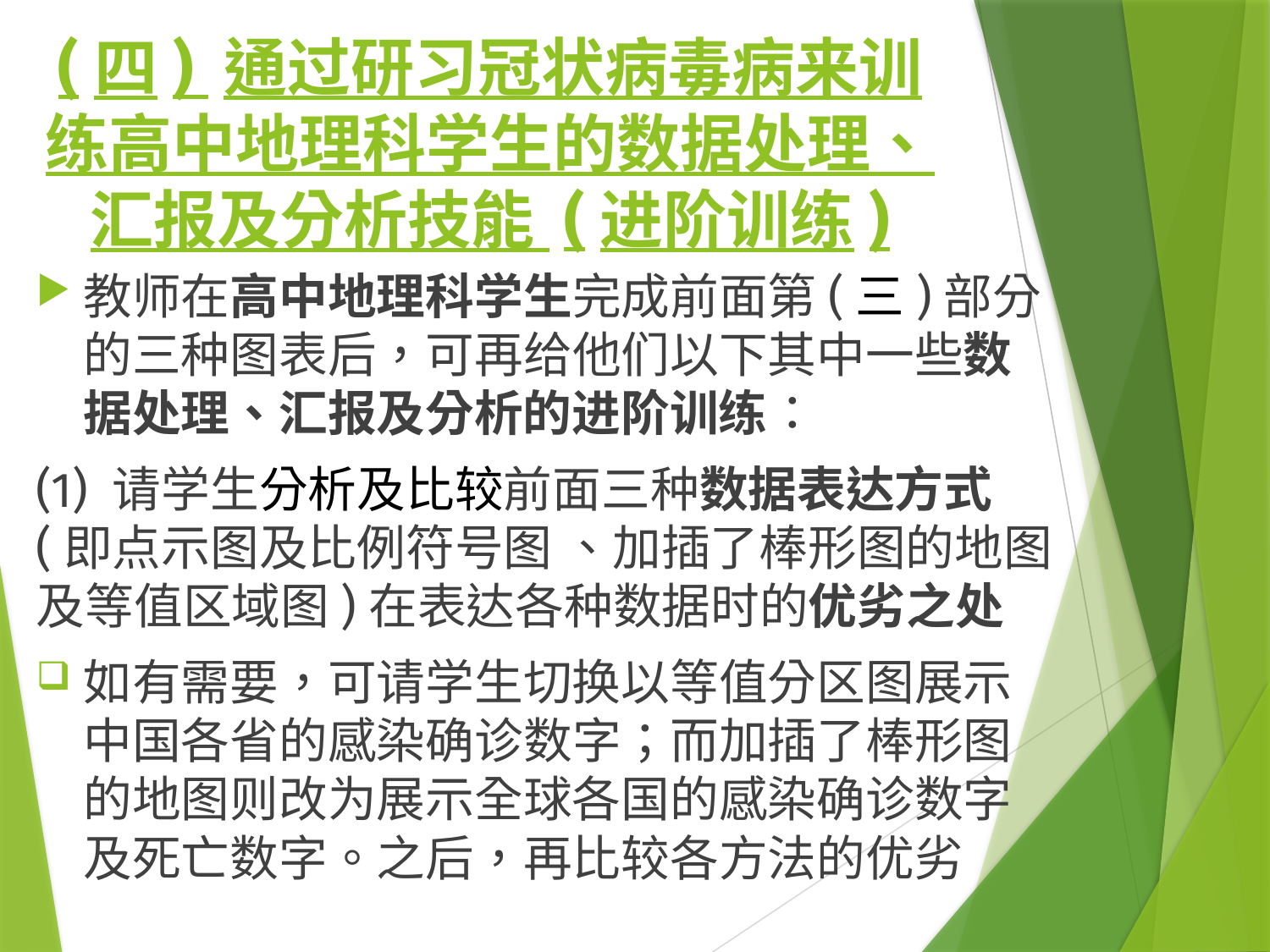

# (四) 通过研习冠状病毒病来训练高中地理科学生的数据处理、 汇报及分析技能 (进阶训练)
教师在高中地理科学生完成前面第(三)部分的三种图表后，可再给他们以下其中一些数据处理、汇报及分析的进阶训练：
(1) 请学生分析及比较前面三种数据表达方式(即点示图及比例符号图 、加插了棒形图的地图 及等值区域图)在表达各种数据时的优劣之处
如有需要，可请学生切换以等值分区图展示中国各省的感染确诊数字；而加插了棒形图的地图则改为展示全球各国的感染确诊数字及死亡数字。之后，再比较各方法的优劣